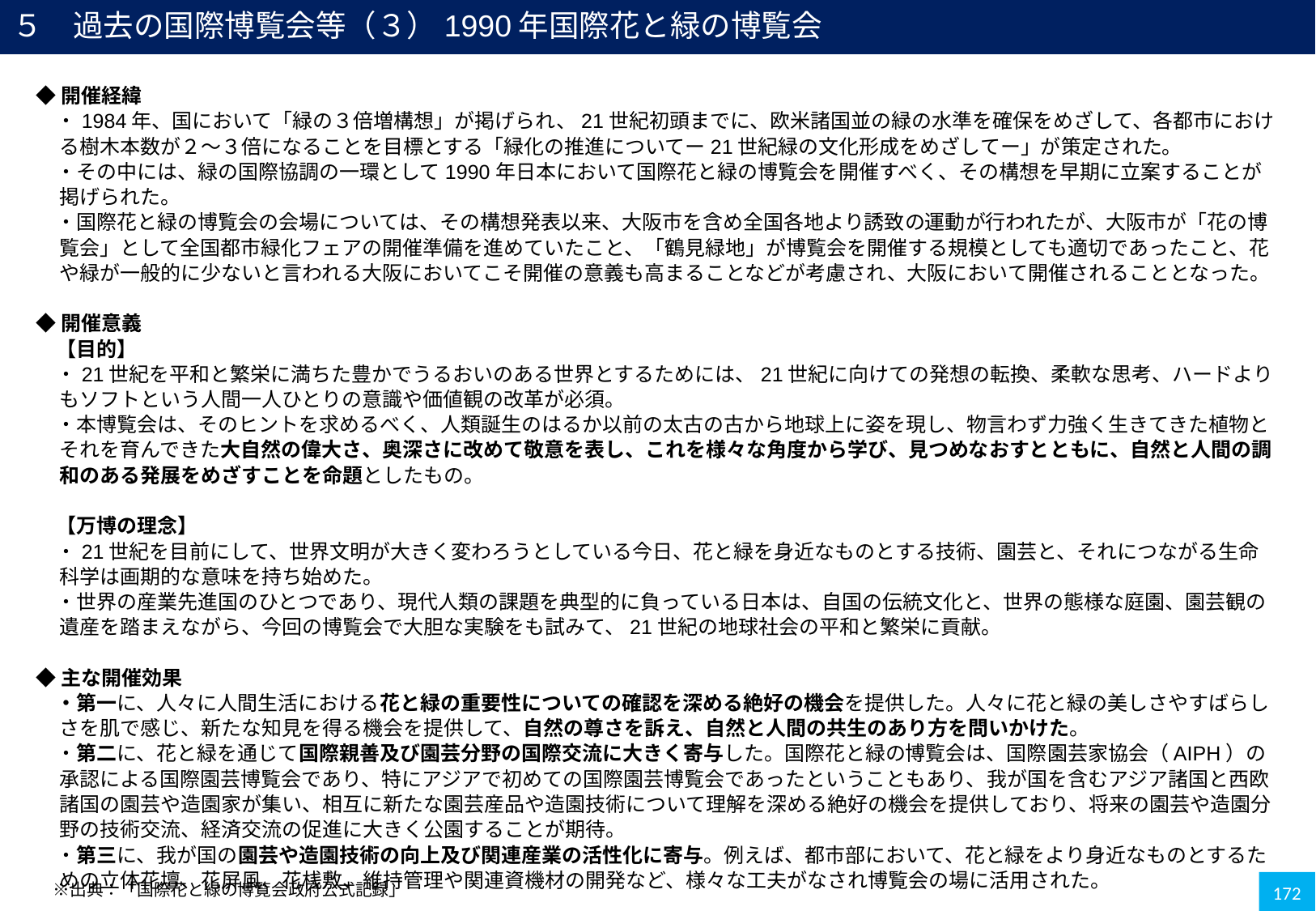

５　過去の国際博覧会等（３）1990年国際花と緑の博覧会
◆開催経緯
　・1984年、国において「緑の３倍増構想」が掲げられ、21世紀初頭までに、欧米諸国並の緑の水準を確保をめざして、各都市における樹木本数が２〜３倍になることを目標とする「緑化の推進についてー21世紀緑の文化形成をめざしてー」が策定された。
　・その中には、緑の国際協調の一環として1990年日本において国際花と緑の博覧会を開催すべく、その構想を早期に立案することが掲げられた。
　・国際花と緑の博覧会の会場については、その構想発表以来、大阪市を含め全国各地より誘致の運動が行われたが、大阪市が「花の博覧会」として全国都市緑化フェアの開催準備を進めていたこと、「鶴見緑地」が博覧会を開催する規模としても適切であったこと、花や緑が一般的に少ないと言われる大阪においてこそ開催の意義も高まることなどが考慮され、大阪において開催されることとなった。

◆開催意義
　【目的】
　・21世紀を平和と繁栄に満ちた豊かでうるおいのある世界とするためには、21世紀に向けての発想の転換、柔軟な思考、ハードよりもソフトという人間一人ひとりの意識や価値観の改革が必須。
　・本博覧会は、そのヒントを求めるべく、人類誕生のはるか以前の太古の古から地球上に姿を現し、物言わず力強く生きてきた植物とそれを育んできた大自然の偉大さ、奥深さに改めて敬意を表し、これを様々な角度から学び、見つめなおすとともに、自然と人間の調和のある発展をめざすことを命題としたもの。

　【万博の理念】
　・21世紀を目前にして、世界文明が大きく変わろうとしている今日、花と緑を身近なものとする技術、園芸と、それにつながる生命科学は画期的な意味を持ち始めた。
　・世界の産業先進国のひとつであり、現代人類の課題を典型的に負っている日本は、自国の伝統文化と、世界の態様な庭園、園芸観の遺産を踏まえながら、今回の博覧会で大胆な実験をも試みて、21世紀の地球社会の平和と繁栄に貢献。

◆主な開催効果
　・第一に、人々に人間生活における花と緑の重要性についての確認を深める絶好の機会を提供した。人々に花と緑の美しさやすばらしさを肌で感じ、新たな知見を得る機会を提供して、自然の尊さを訴え、自然と人間の共生のあり方を問いかけた。
　・第二に、花と緑を通じて国際親善及び園芸分野の国際交流に大きく寄与した。国際花と緑の博覧会は、国際園芸家協会（AIPH）の承認による国際園芸博覧会であり、特にアジアで初めての国際園芸博覧会であったということもあり、我が国を含むアジア諸国と西欧諸国の園芸や造園家が集い、相互に新たな園芸産品や造園技術について理解を深める絶好の機会を提供しており、将来の園芸や造園分野の技術交流、経済交流の促進に大きく公園することが期待。
　・第三に、我が国の園芸や造園技術の向上及び関連産業の活性化に寄与。例えば、都市部において、花と緑をより身近なものとするための立体花壇、花屏風、花桟敷、維持管理や関連資機材の開発など、様々な工夫がなされ博覧会の場に活用された。
　※出典：「国際花と緑の博覧会政府公式記録」
172